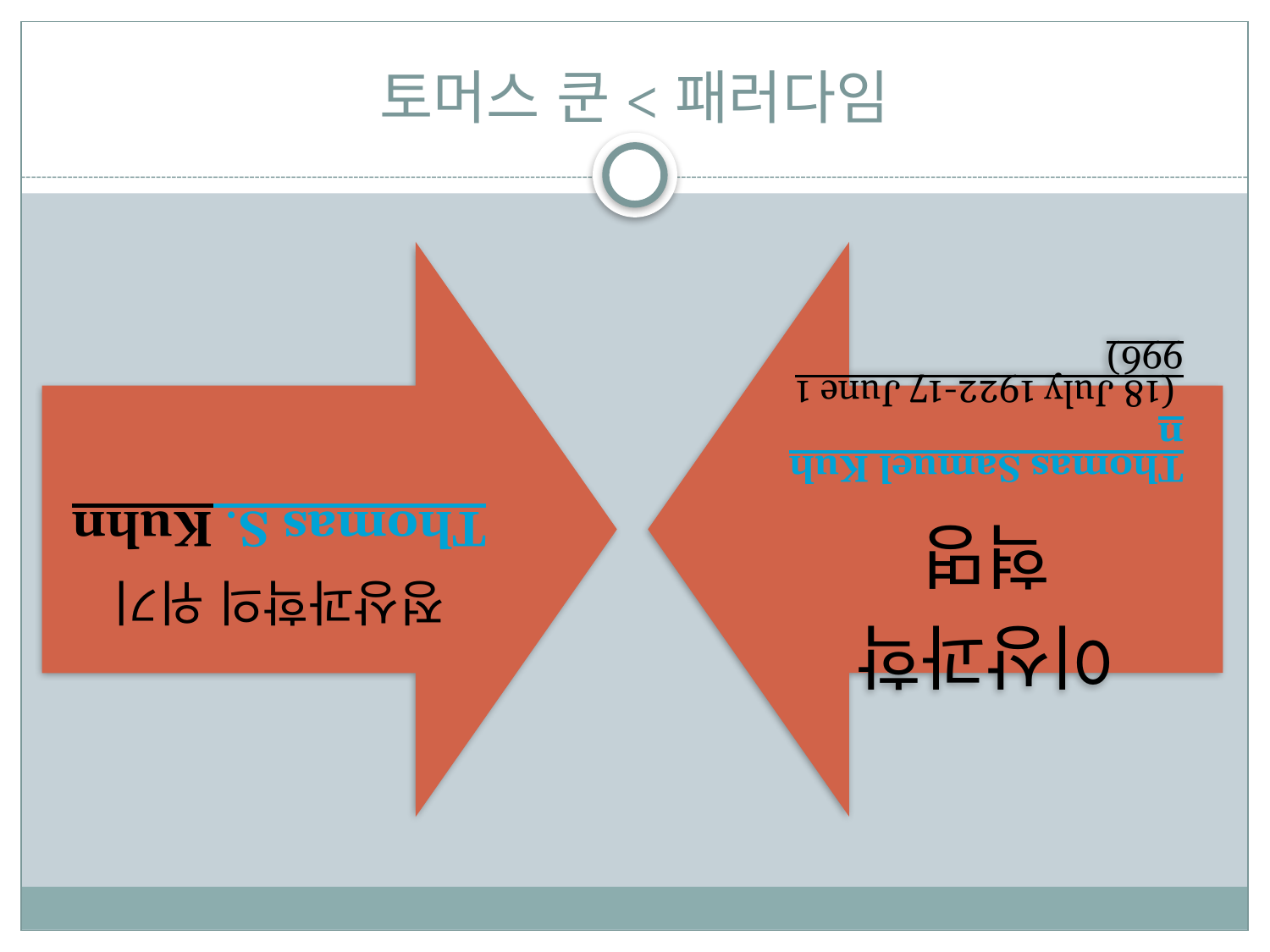

# 토머스 쿤<패러다임
정상과학의 위기
Thomas S. Kuhn

이상과학
혁명
Thomas Samuel Kuhn (18 July 1922-17 June 1996)